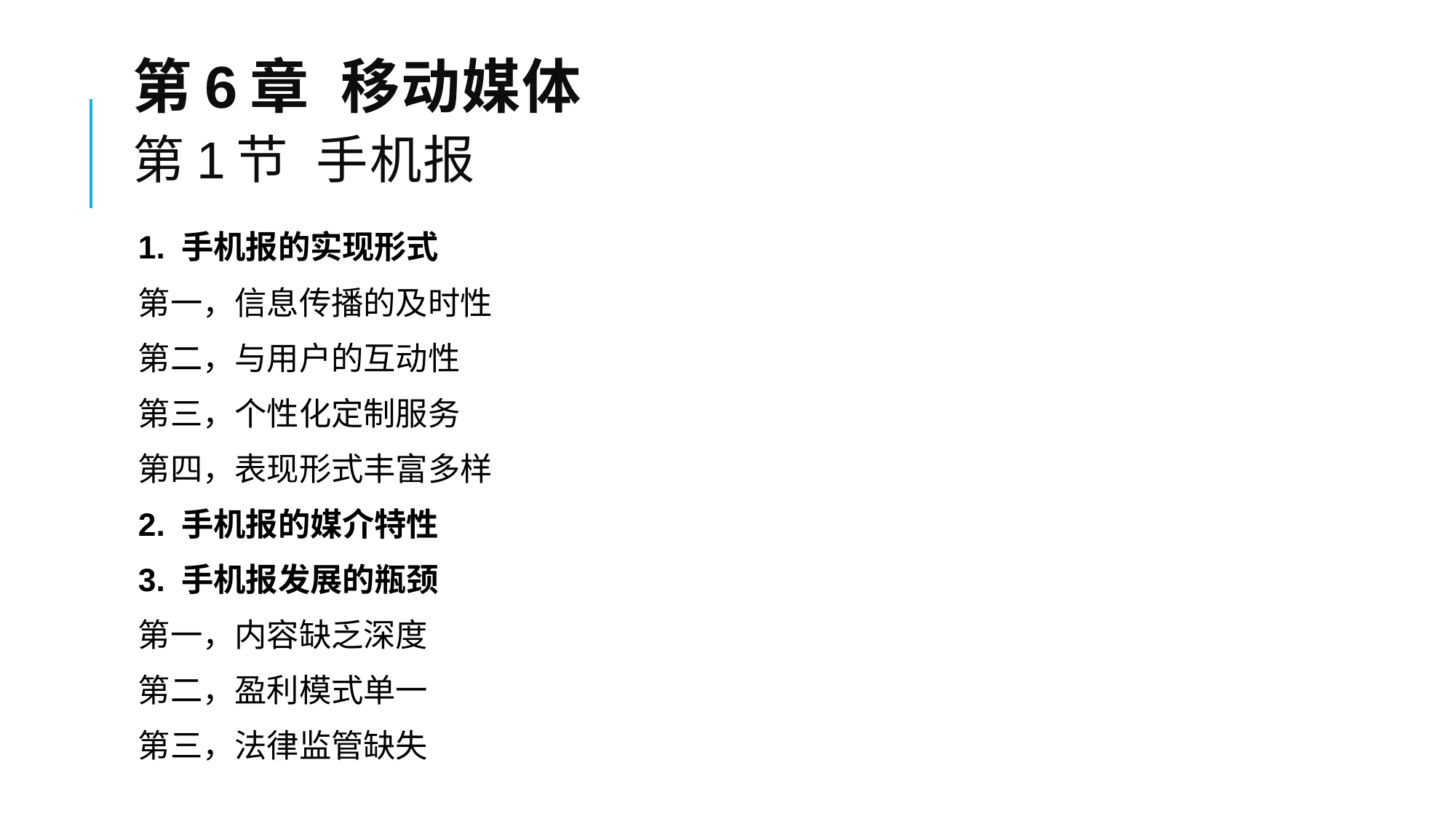

# 第6章  移动媒体 第1节  手机报
1. 手机报的实现形式
第一，信息传播的及时性
第二，与用户的互动性
第三，个性化定制服务
第四，表现形式丰富多样
2. 手机报的媒介特性
3. 手机报发展的瓶颈
第一，内容缺乏深度
第二，盈利模式单一
第三，法律监管缺失